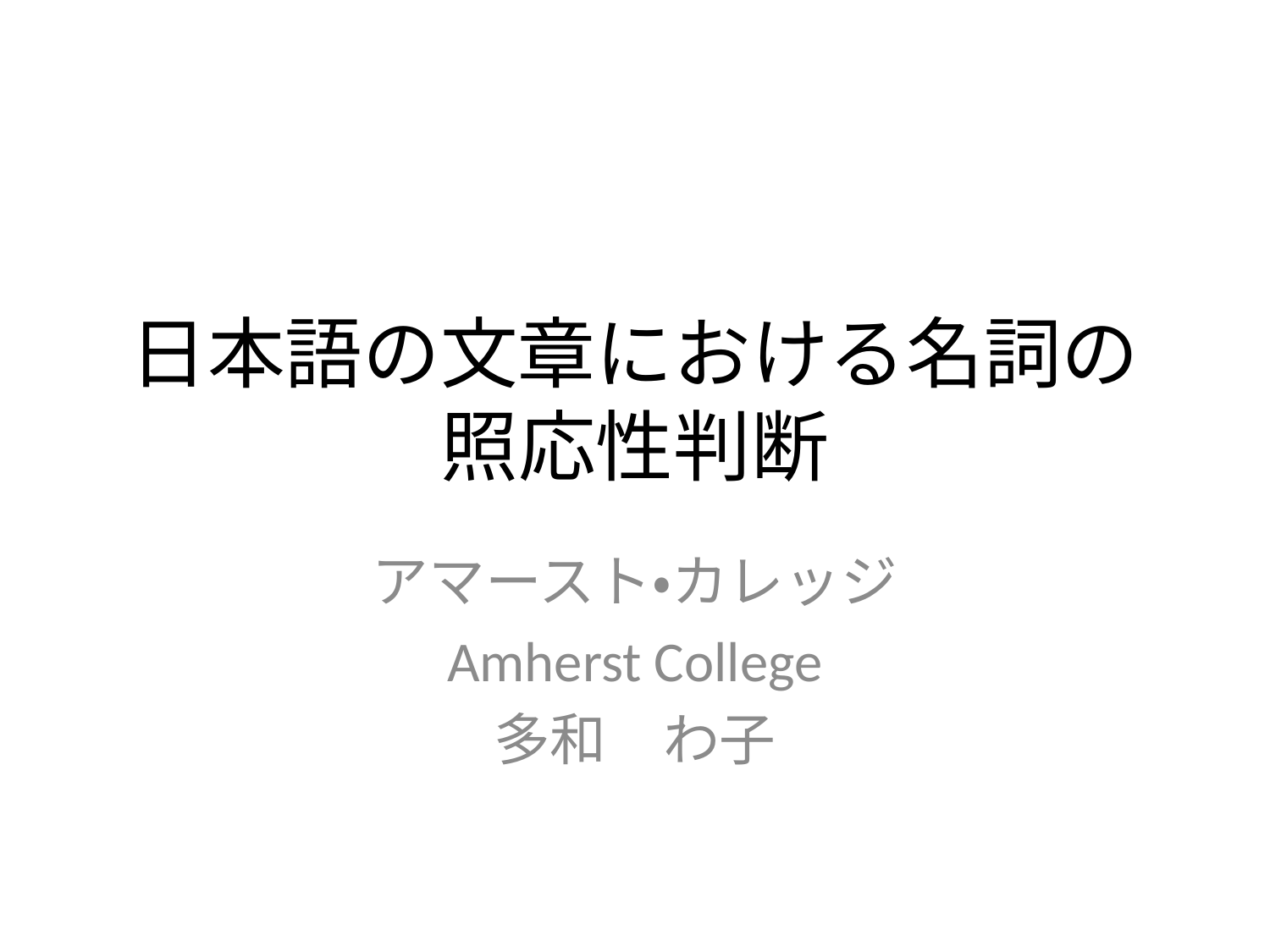

# 日本語の文章における名詞の照応性判断
アマースト・カレッジ
Amherst College
多和　わ子